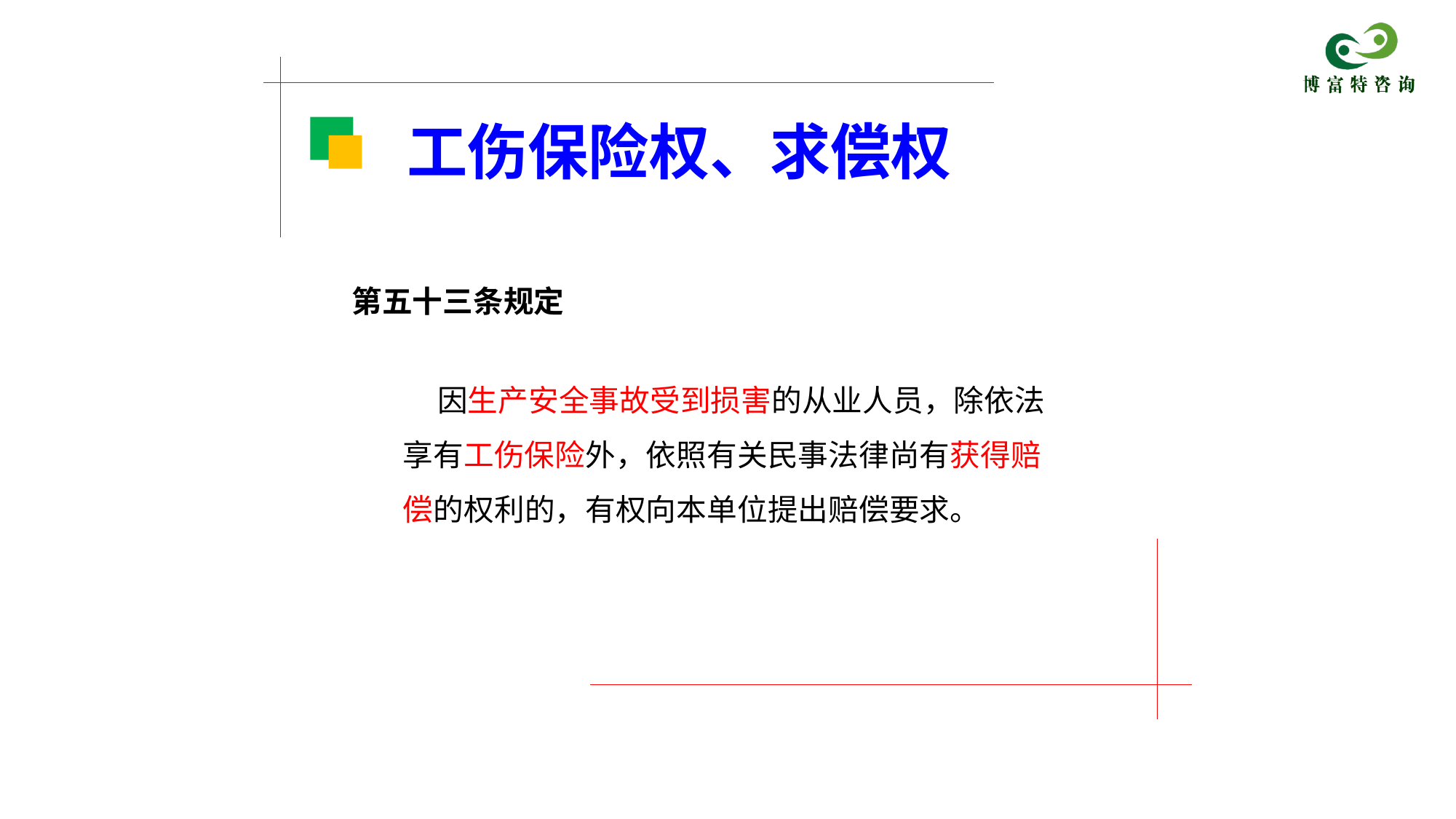

工伤保险权、求偿权

第五十三条规定
    因生产安全事故受到损害的从业人员，除依法
享有工伤保险外，依照有关民事法律尚有获得赔
偿的权利的，有权向本单位提出赔偿要求。